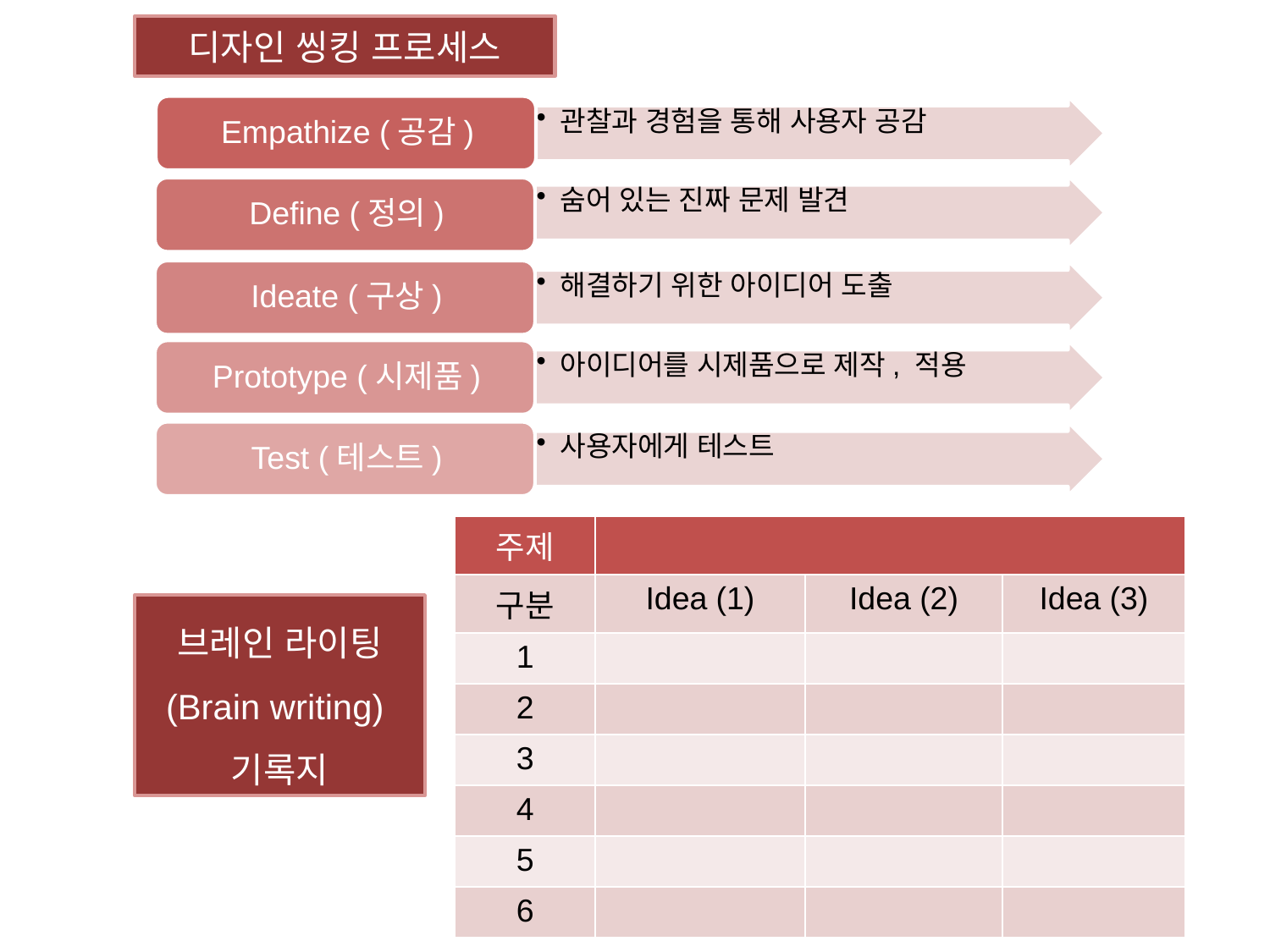

디자인 씽킹 프로세스
관찰과 경험을 통해 사용자 공감
Empathize (공감)
숨어 있는 진짜 문제 발견
Define (정의)
해결하기 위한 아이디어 도출
Ideate (구상)
아이디어를 시제품으로 제작, 적용
Prototype (시제품)
사용자에게 테스트
Test (테스트)
| 주제 |  |  |  |
| --- | --- | --- | --- |
| 구분 | Idea (1) | Idea (2) | Idea (3) |
| 1 |  |  |  |
| 2 |  |  |  |
| 3 |  |  |  |
| 4 |  |  |  |
| 5 |  |  |  |
| 6 |  |  |  |
브레인 라이팅
(Brain writing)
기록지